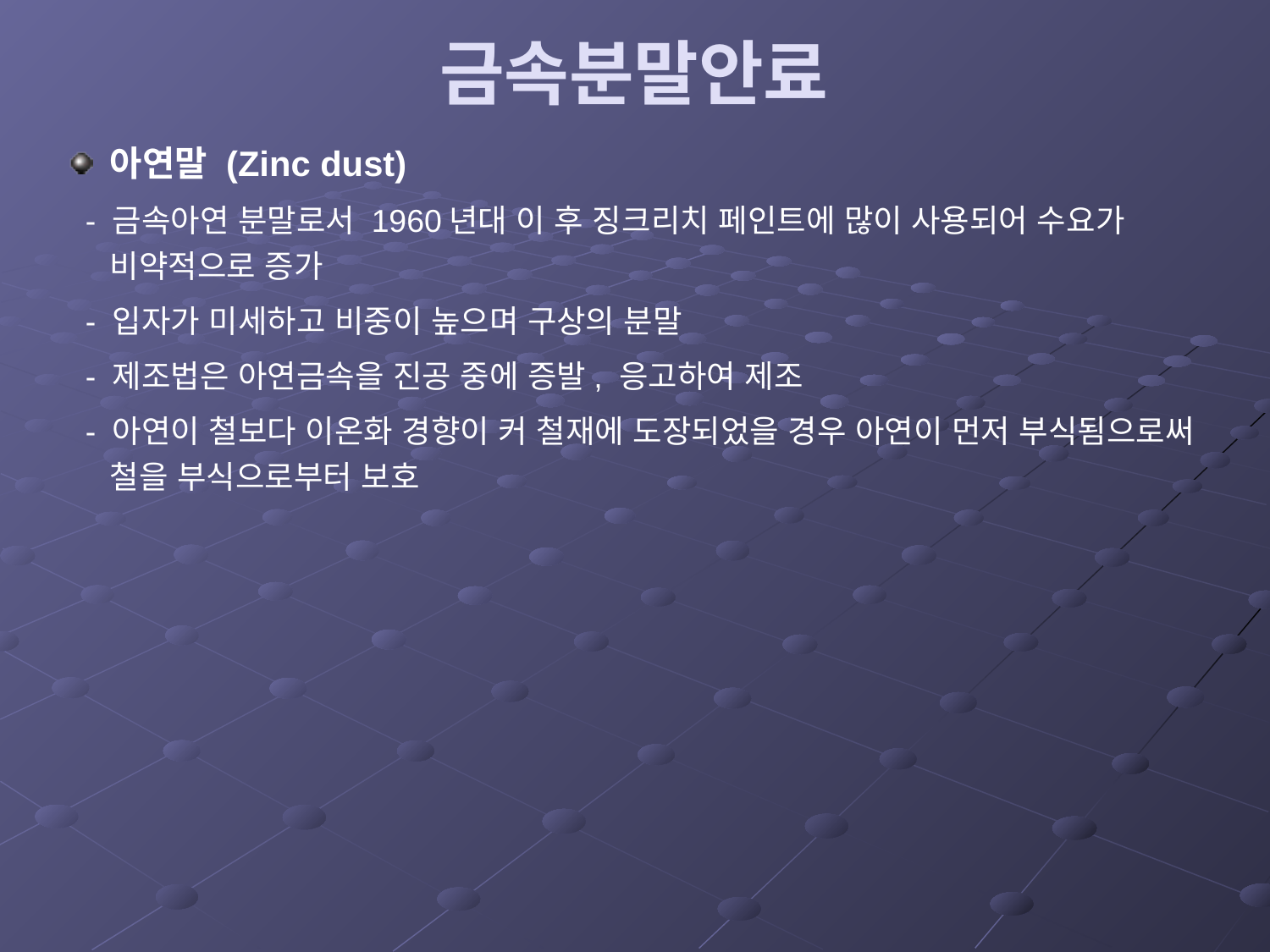

# 금속분말안료
아연말 (Zinc dust)
  - 금속아연 분말로서 1960년대 이 후 징크리치 페인트에 많이 사용되어 수요가 비약적으로 증가
  - 입자가 미세하고 비중이 높으며 구상의 분말
  - 제조법은 아연금속을 진공 중에 증발, 응고하여 제조
  - 아연이 철보다 이온화 경향이 커 철재에 도장되었을 경우 아연이 먼저 부식됨으로써 철을 부식으로부터 보호